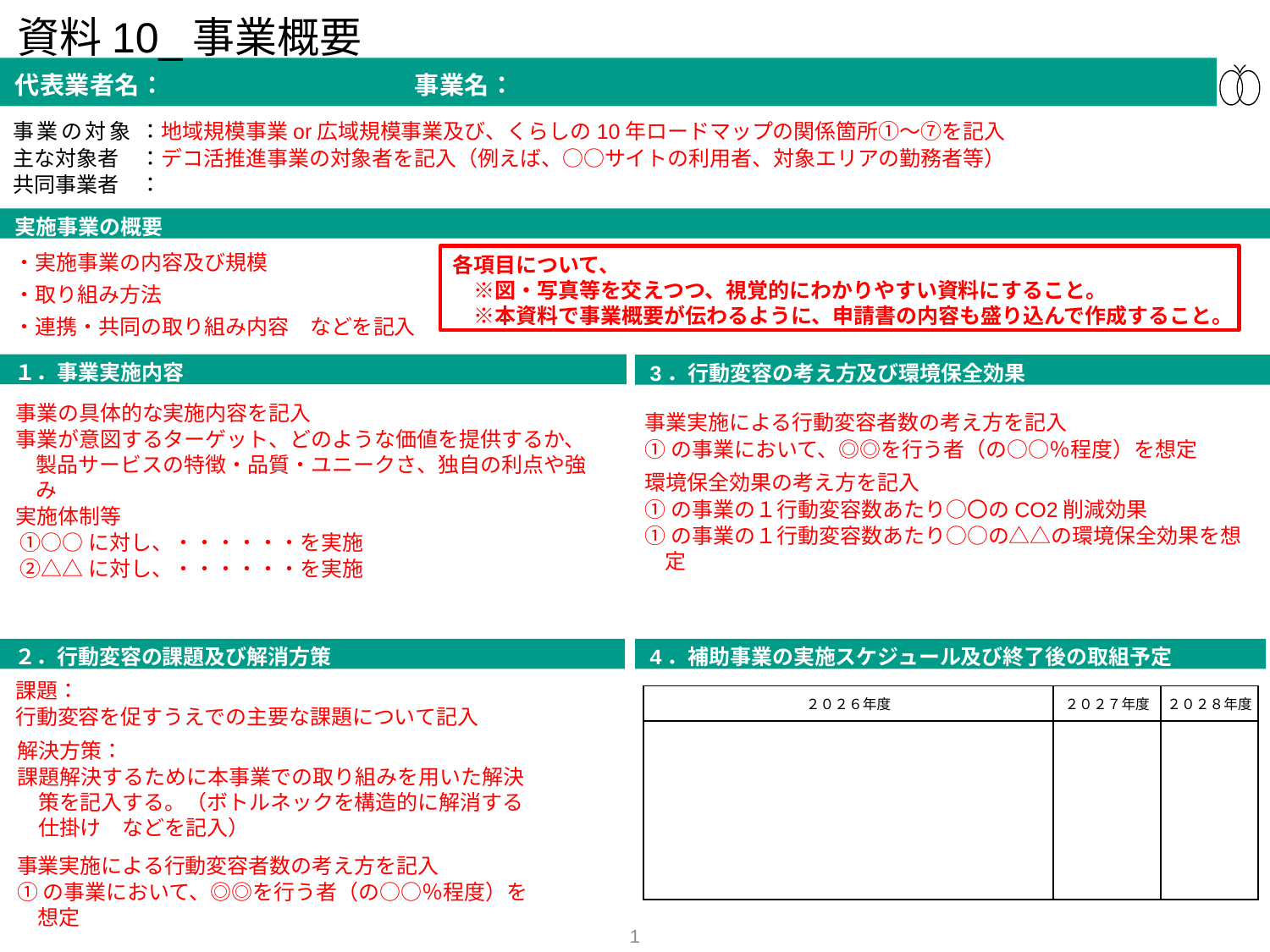

資料10_事業概要
代表業者名：　　　　　　　　　　事業名：

事業の対象	：地域規模事業or広域規模事業及び、くらしの10年ロードマップの関係箇所①～⑦を記入
主な対象者	：デコ活推進事業の対象者を記入（例えば、○○サイトの利用者、対象エリアの勤務者等）
共同事業者	：

実施事業の概要

各項目について、
　※図・写真等を交えつつ、視覚的にわかりやすい資料にすること。
　※本資料で事業概要が伝わるように、申請書の内容も盛り込んで作成すること。
・実施事業の内容及び規模
・取り組み方法
・連携・共同の取り組み内容　などを記入
１．事業実施内容
3．行動変容の考え方及び環境保全効果
事業の具体的な実施内容を記入
事業が意図するターゲット、どのような価値を提供するか、製品サービスの特徴・品質・ユニークさ、独自の利点や強み
実施体制等
 ①○○に対し、・・・・・・を実施
 ②△△に対し、・・・・・・を実施
事業実施による行動変容者数の考え方を記入
①の事業において、◎◎を行う者（の○○％程度）を想定
環境保全効果の考え方を記入
①の事業の１行動変容数あたり○〇のCO2削減効果
①の事業の１行動変容数あたり○○の△△の環境保全効果を想定
２．行動変容の課題及び解消方策

4．補助事業の実施スケジュール及び終了後の取組予定
課題：
行動変容を促すうえでの主要な課題について記入
| ２０２６年度 | ２０２７年度 | ２０２８年度 |
| --- | --- | --- |
|  |  |  |
解決方策：
課題解決するために本事業での取り組みを用いた解決策を記入する。（ボトルネックを構造的に解消する仕掛け　などを記入）

事業実施による行動変容者数の考え方を記入
①の事業において、◎◎を行う者（の○○％程度）を想定
1